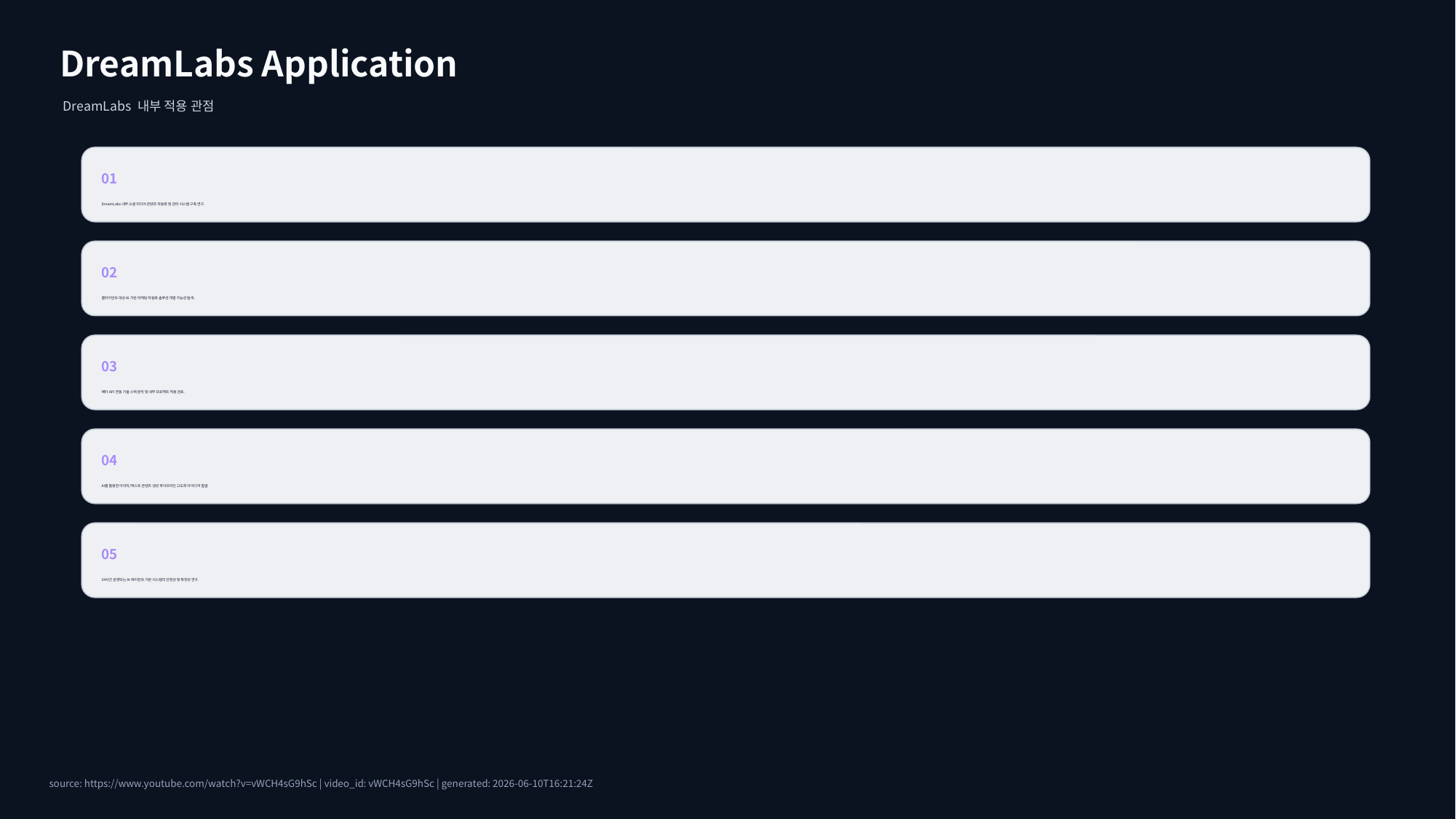

DreamLabs Application
DreamLabs 내부 적용 관점

01
DreamLabs 내부 소셜 미디어 콘텐츠 자동화 및 관리 시스템 구축 연구.

02
클라이언트 대상 AI 기반 마케팅 자동화 솔루션 개발 가능성 탐색.

03
메타 API 연동 기술 스택 분석 및 내부 프로젝트 적용 검토.

04
AI를 활용한 이미지/텍스트 콘텐츠 생성 파이프라인 고도화 아이디어 발굴.

05
24시간 운영되는 AI 에이전트 기반 시스템의 안정성 및 확장성 연구.
source: https://www.youtube.com/watch?v=vWCH4sG9hSc | video_id: vWCH4sG9hSc | generated: 2026-06-10T16:21:24Z